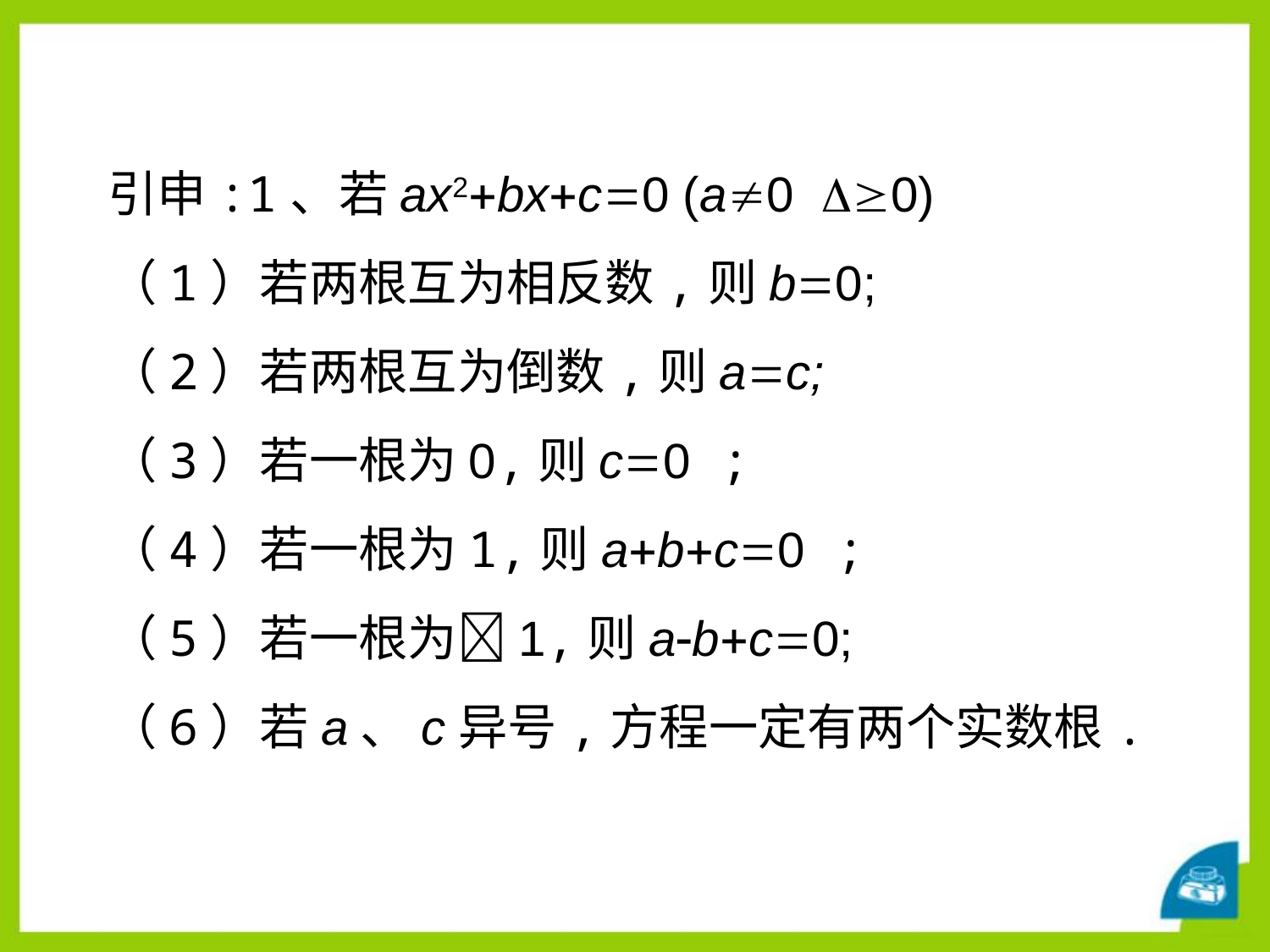

引申:1、若ax2+bx+c=0 (a≠0  Δ≥0)
（1）若两根互为相反数,则b=0;
（2）若两根互为倒数,则a=c;
（3）若一根为0,则c=0 ;
（4）若一根为1,则a+b+c=0 ;
（5）若一根为−1,则a−b+c=0;
（6）若a、c异号,方程一定有两个实数根.